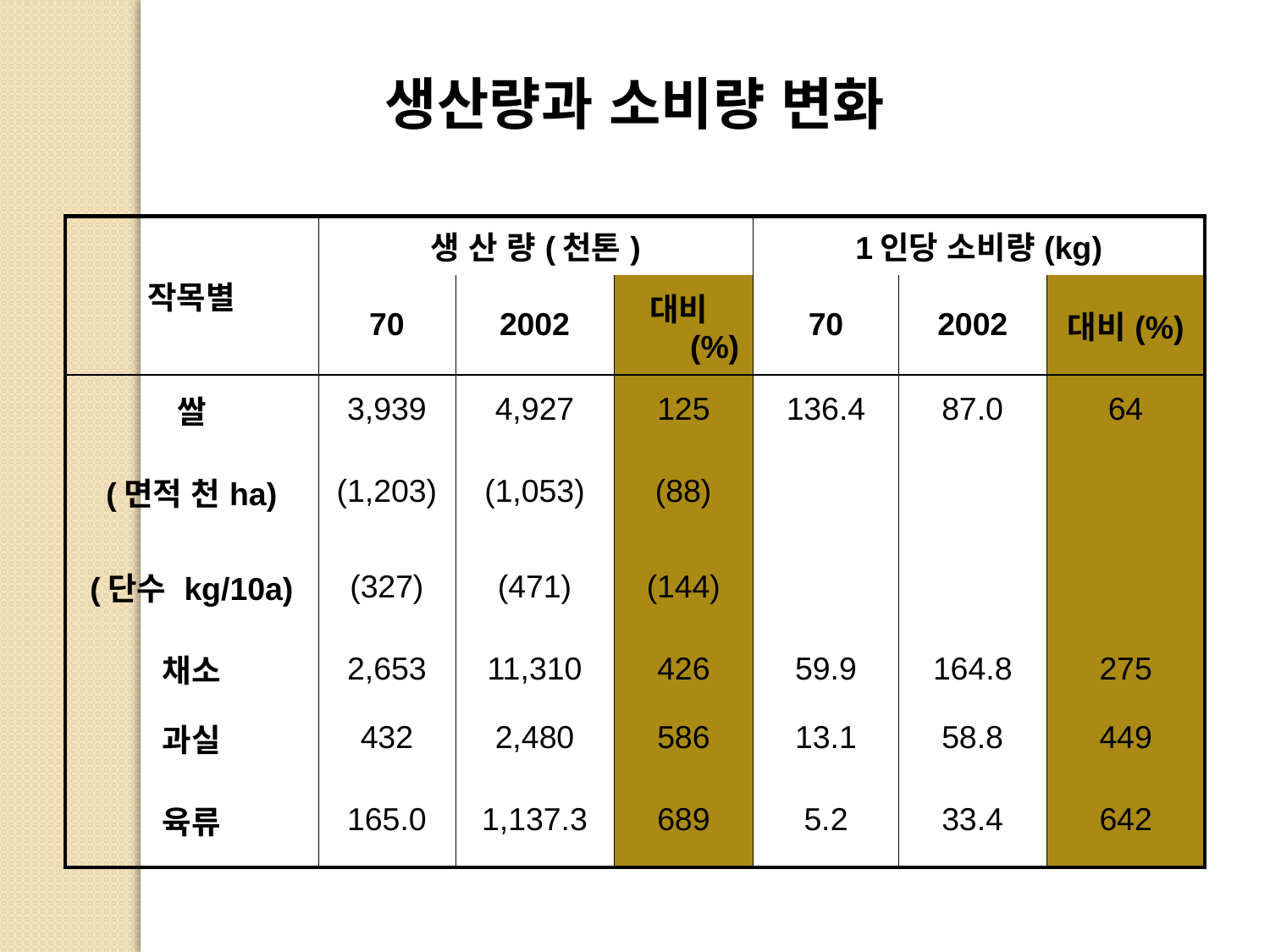

생산량과 소비량 변화
| 작목별 | 생 산 량(천톤) |  |  | 1인당 소비량(kg) |  |  |
| --- | --- | --- | --- | --- | --- | --- |
|  | 70 | 2002 | 대비(%) | 70 | 2002 | 대비(%) |
| 쌀 | 3,939 | 4,927 | 125 | 136.4 | 87.0 | 64 |
| (면적 천ha) | (1,203) | (1,053) | (88) |  |  |  |
| (단수 kg/10a) | (327) | (471) | (144) |  |  |  |
| 채소 | 2,653 | 11,310 | 426 | 59.9 | 164.8 | 275 |
| 과실 | 432 | 2,480 | 586 | 13.1 | 58.8 | 449 |
| 육류 | 165.0 | 1,137.3 | 689 | 5.2 | 33.4 | 642 |